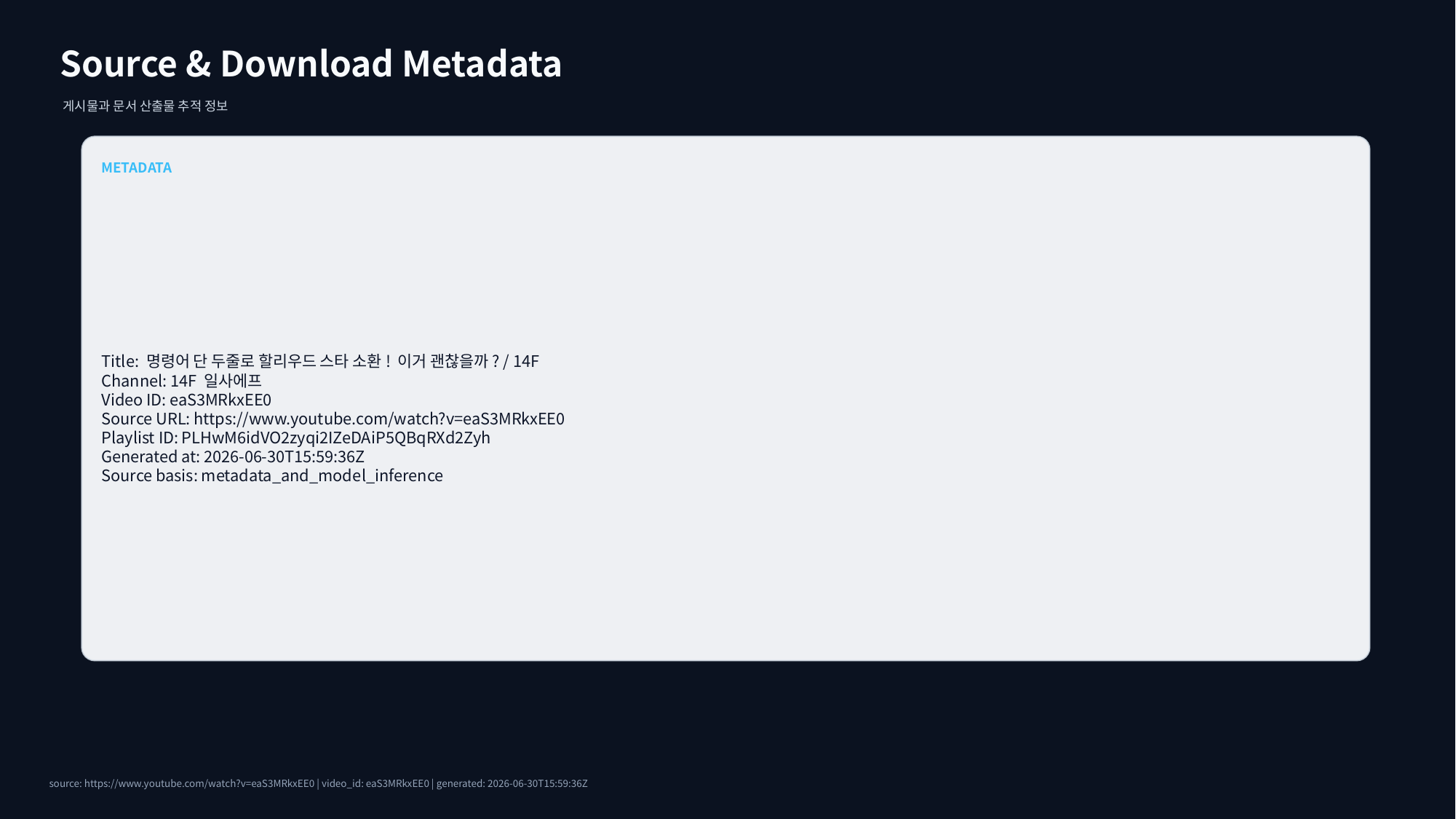

Source & Download Metadata
게시물과 문서 산출물 추적 정보

METADATA
Title: 명령어 단 두줄로 할리우드 스타 소환! 이거 괜찮을까? / 14F
Channel: 14F 일사에프
Video ID: eaS3MRkxEE0
Source URL: https://www.youtube.com/watch?v=eaS3MRkxEE0
Playlist ID: PLHwM6idVO2zyqi2IZeDAiP5QBqRXd2Zyh
Generated at: 2026-06-30T15:59:36Z
Source basis: metadata_and_model_inference
source: https://www.youtube.com/watch?v=eaS3MRkxEE0 | video_id: eaS3MRkxEE0 | generated: 2026-06-30T15:59:36Z